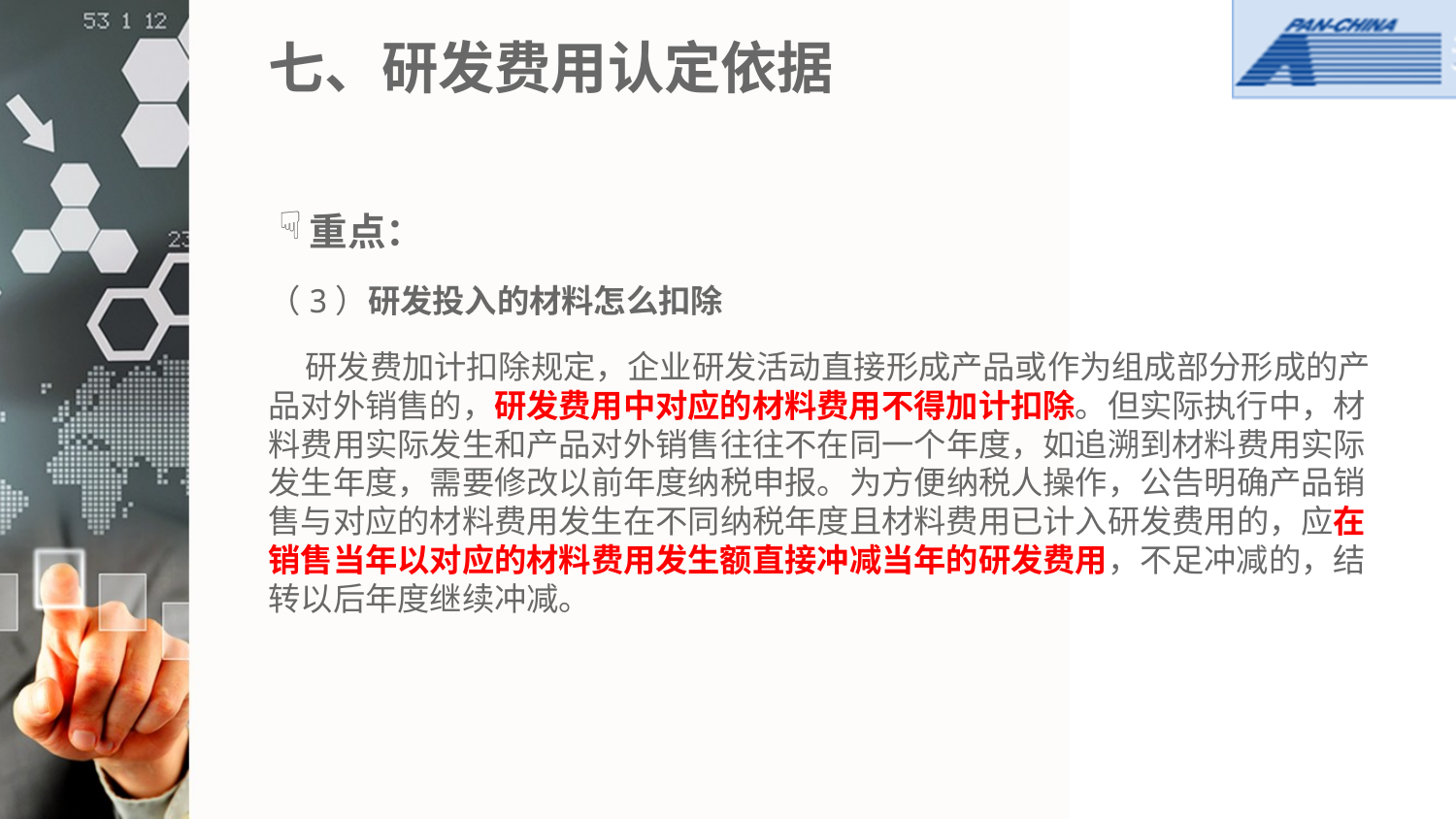

# 七、研发费用认定依据

重点：
（3）研发投入的材料怎么扣除
    研发费加计扣除规定，企业研发活动直接形成产品或作为组成部分形成的产品对外销售的，研发费用中对应的材料费用不得加计扣除。但实际执行中，材料费用实际发生和产品对外销售往往不在同一个年度，如追溯到材料费用实际发生年度，需要修改以前年度纳税申报。为方便纳税人操作，公告明确产品销售与对应的材料费用发生在不同纳税年度且材料费用已计入研发费用的，应在销售当年以对应的材料费用发生额直接冲减当年的研发费用，不足冲减的，结转以后年度继续冲减。